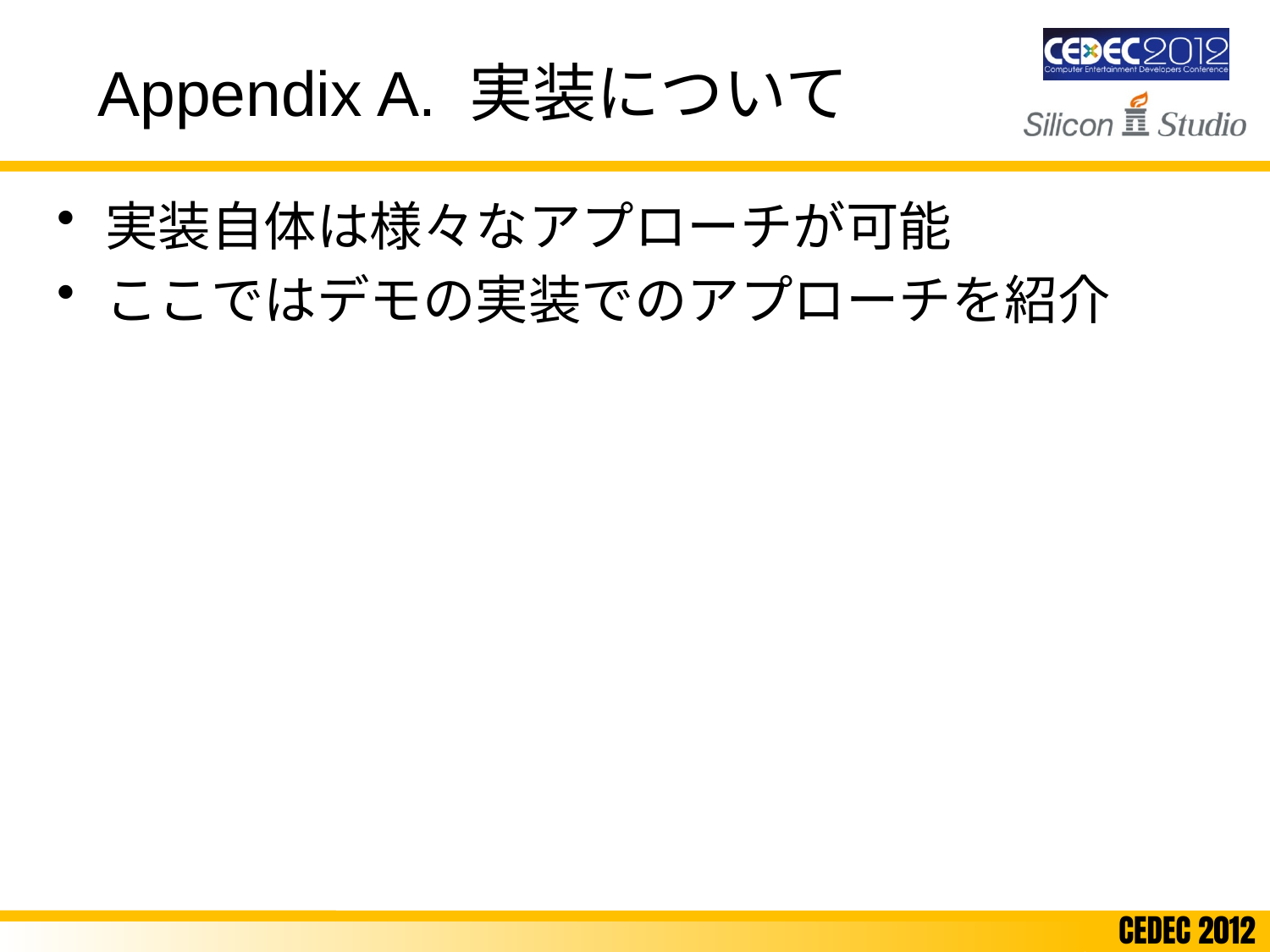

# Appendix A. 実装について
実装自体は様々なアプローチが可能
ここではデモの実装でのアプローチを紹介